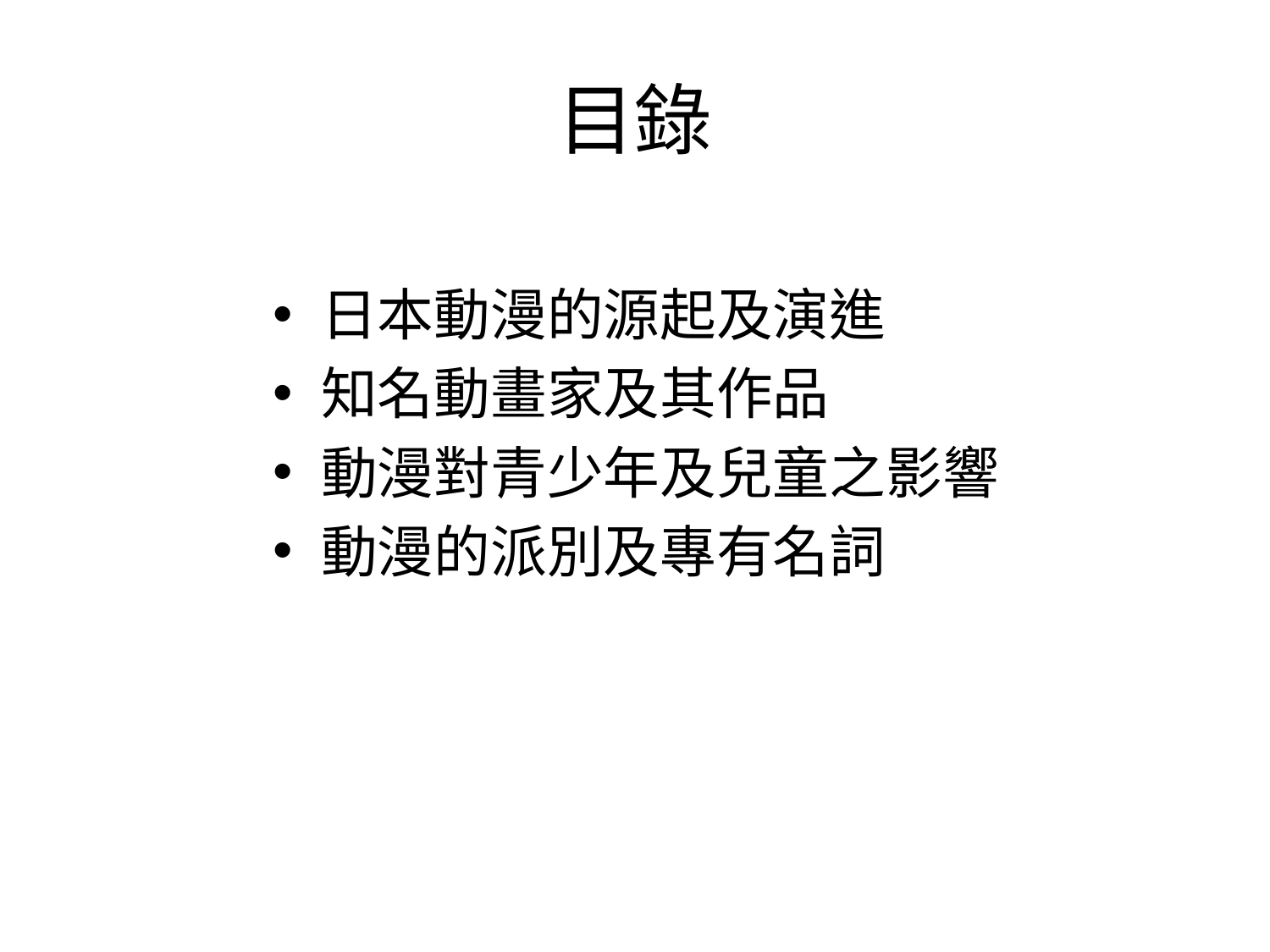

# 目錄
日本動漫的源起及演進
知名動畫家及其作品
動漫對青少年及兒童之影響
動漫的派別及專有名詞